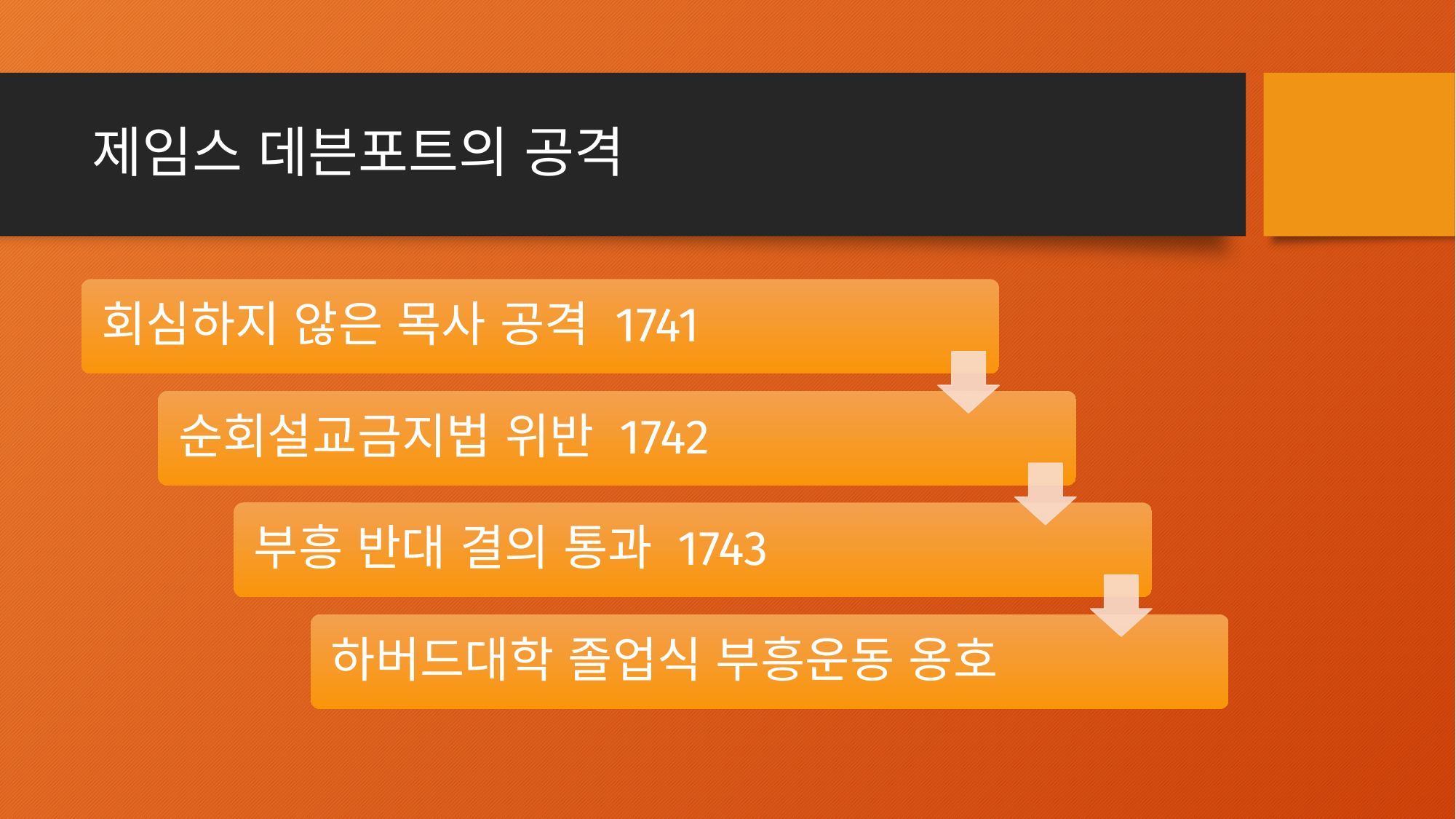

# 제임스 데븐포트의 공격
회심하지 않은 목사 공격 1741
순회설교금지법 위반 1742
부흥 반대 결의 통과 1743
하버드대학 졸업식 부흥운동 옹호